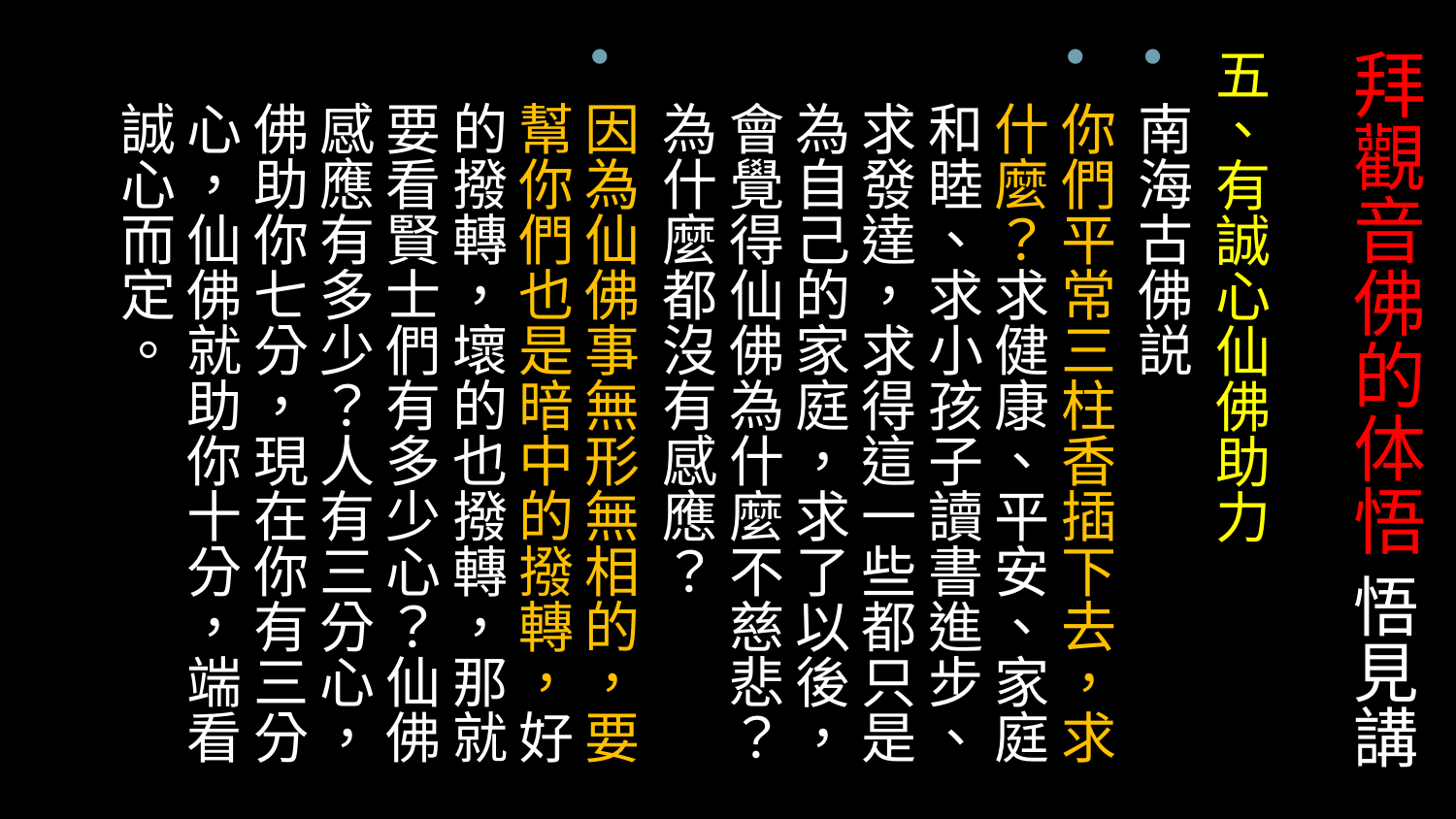

# 拜觀音佛的体悟 悟見講
五、有誠心仙佛助力
南海古佛説
你們平常三柱香插下去，求什麼？求健康、平安、家庭和睦、求小孩子讀書進步、求發達，求得這一些都只是為自己的家庭，求了以後，會覺得仙佛為什麼不慈悲？為什麼都沒有感應？
因為仙佛事無形無相的，要幫你們也是暗中的撥轉，好的撥轉，壞的也撥轉，那就要看賢士們有多少心？仙佛感應有多少？人有三分心，佛助你七分，現在你有三分心，仙佛就助你十分，端看誠心而定。